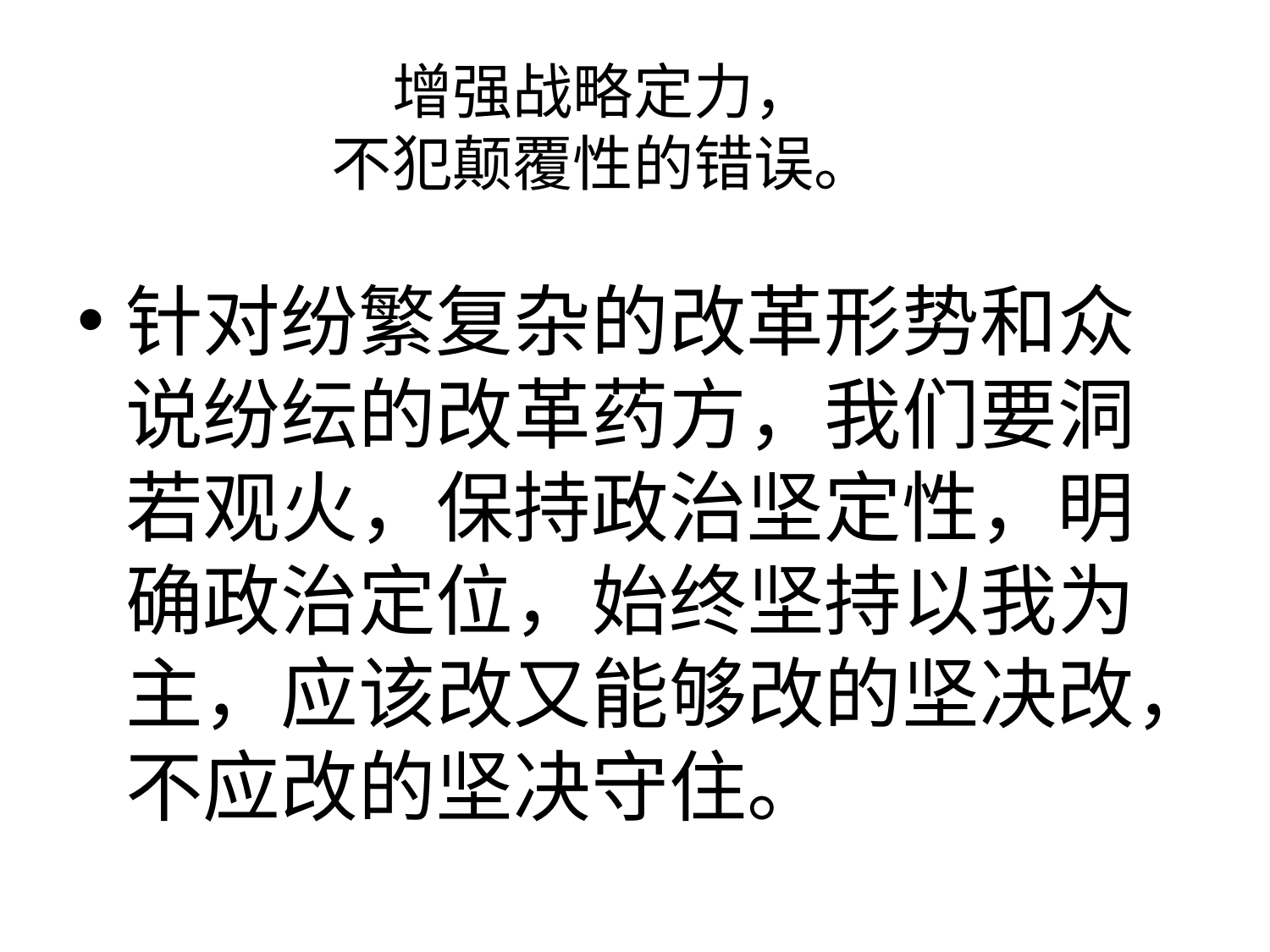

# 增强战略定力， 不犯颠覆性的错误。
针对纷繁复杂的改革形势和众说纷纭的改革药方，我们要洞若观火，保持政治坚定性，明确政治定位，始终坚持以我为主，应该改又能够改的坚决改，不应改的坚决守住。